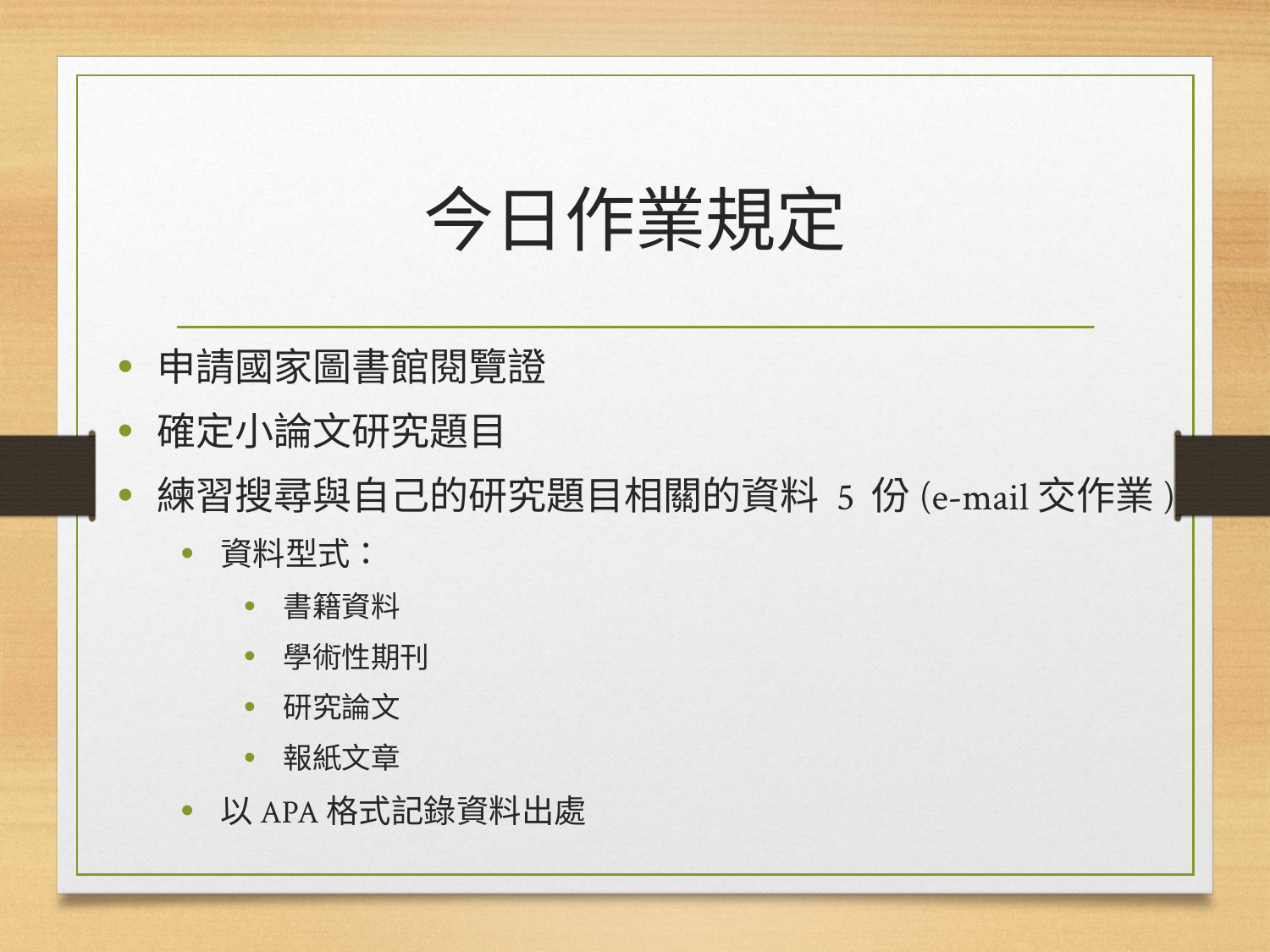

# 今日作業規定
申請國家圖書館閱覽證
確定小論文研究題目
練習搜尋與自己的研究題目相關的資料 5 份(e-mail交作業)
資料型式：
書籍資料
學術性期刊
研究論文
報紙文章
以APA格式記錄資料出處